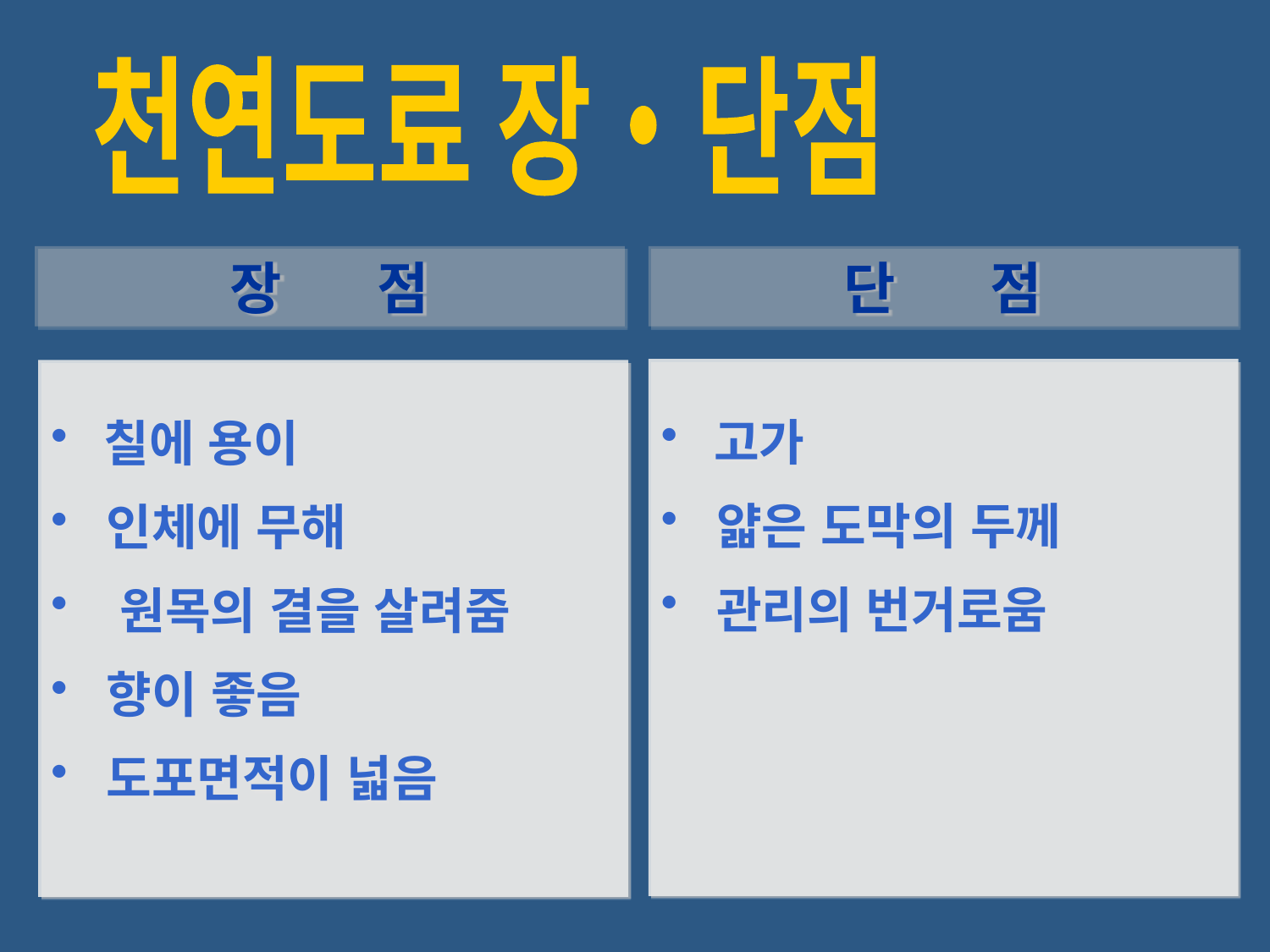

천연도료 장·단점
장      점
단      점

 고가
 얇은 도막의 두께
 관리의 번거로움

 칠에 용이
 인체에 무해
  원목의 결을 살려줌
 향이 좋음
 도포면적이 넓음